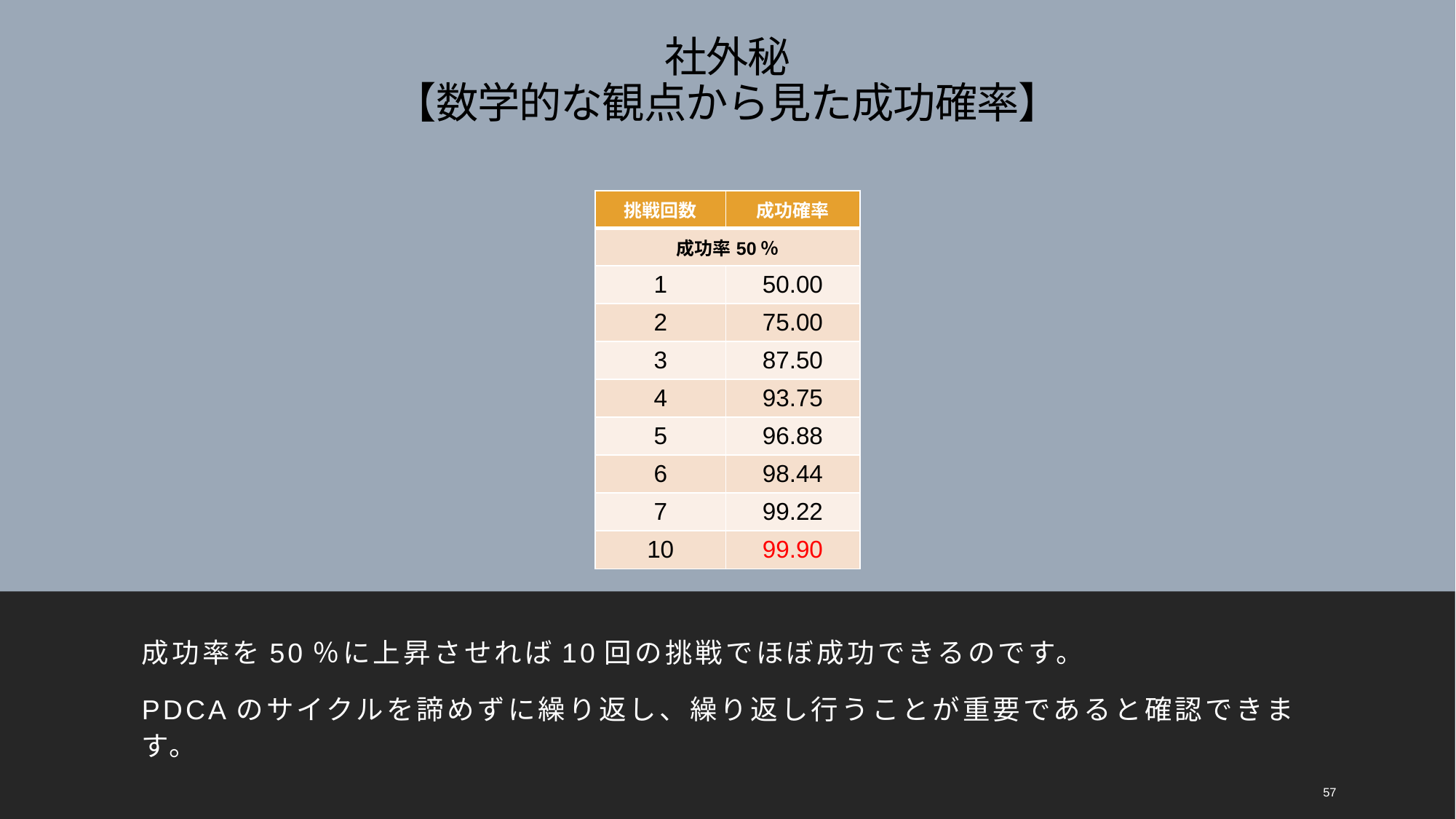

# 社外秘 【数学的な観点から見た成功確率】
| 挑戦回数 | 成功確率 |
| --- | --- |
| 成功率50％ |  |
| 1 | 50.00 |
| 2 | 75.00 |
| 3 | 87.50 |
| 4 | 93.75 |
| 5 | 96.88 |
| 6 | 98.44 |
| 7 | 99.22 |
| 10 | 99.90 |

成功率を50％に上昇させれば10回の挑戦でほぼ成功できるのです。
PDCAのサイクルを諦めずに繰り返し、繰り返し行うことが重要であると確認できます。
57